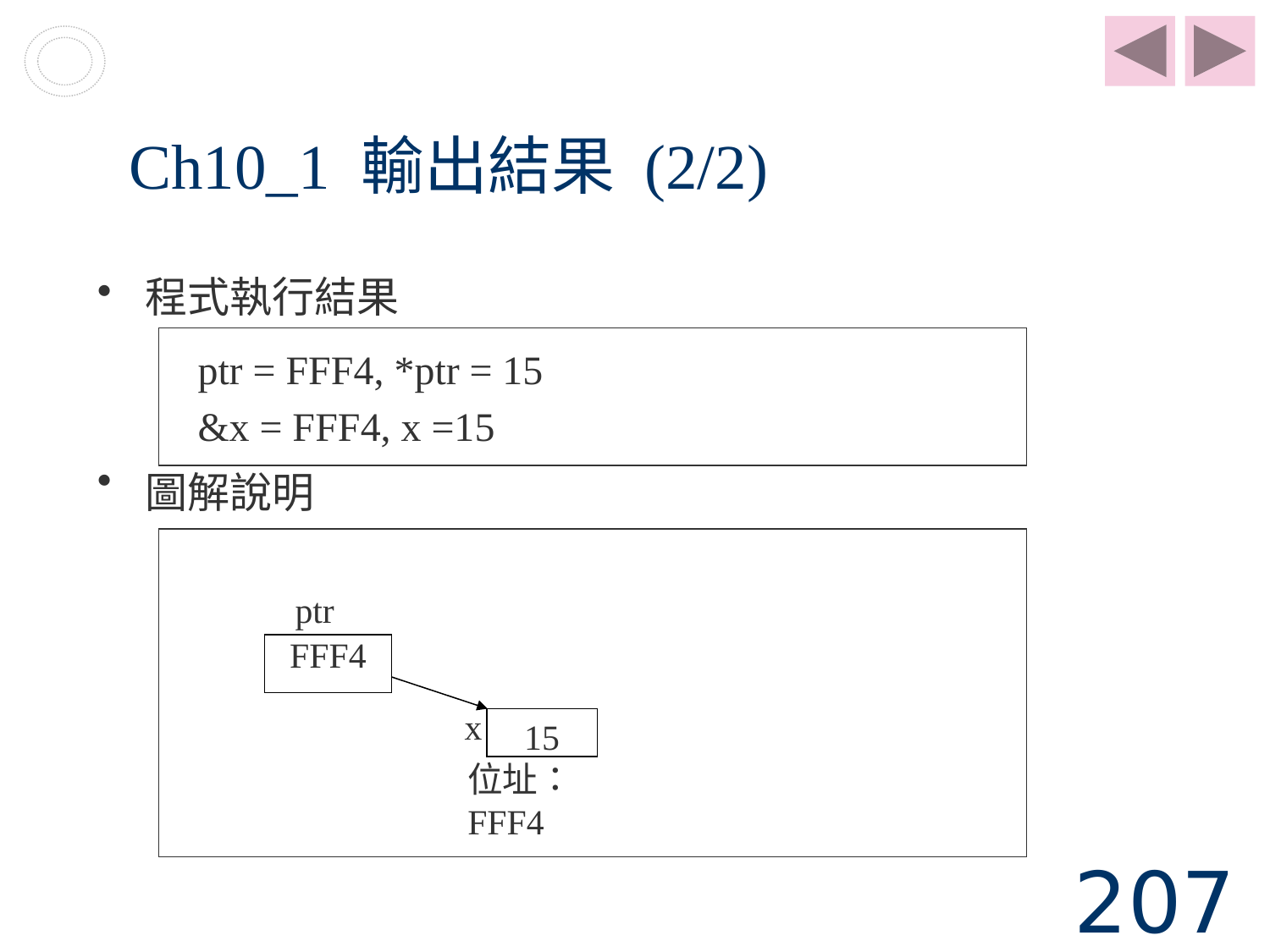

# Ch10_1 輸出結果 (2/2)
程式執行結果

圖解說明
ptr = FFF4, *ptr = 15
&x = FFF4, x =15

ptr
FFF4

x
15
位址：FFF4
207